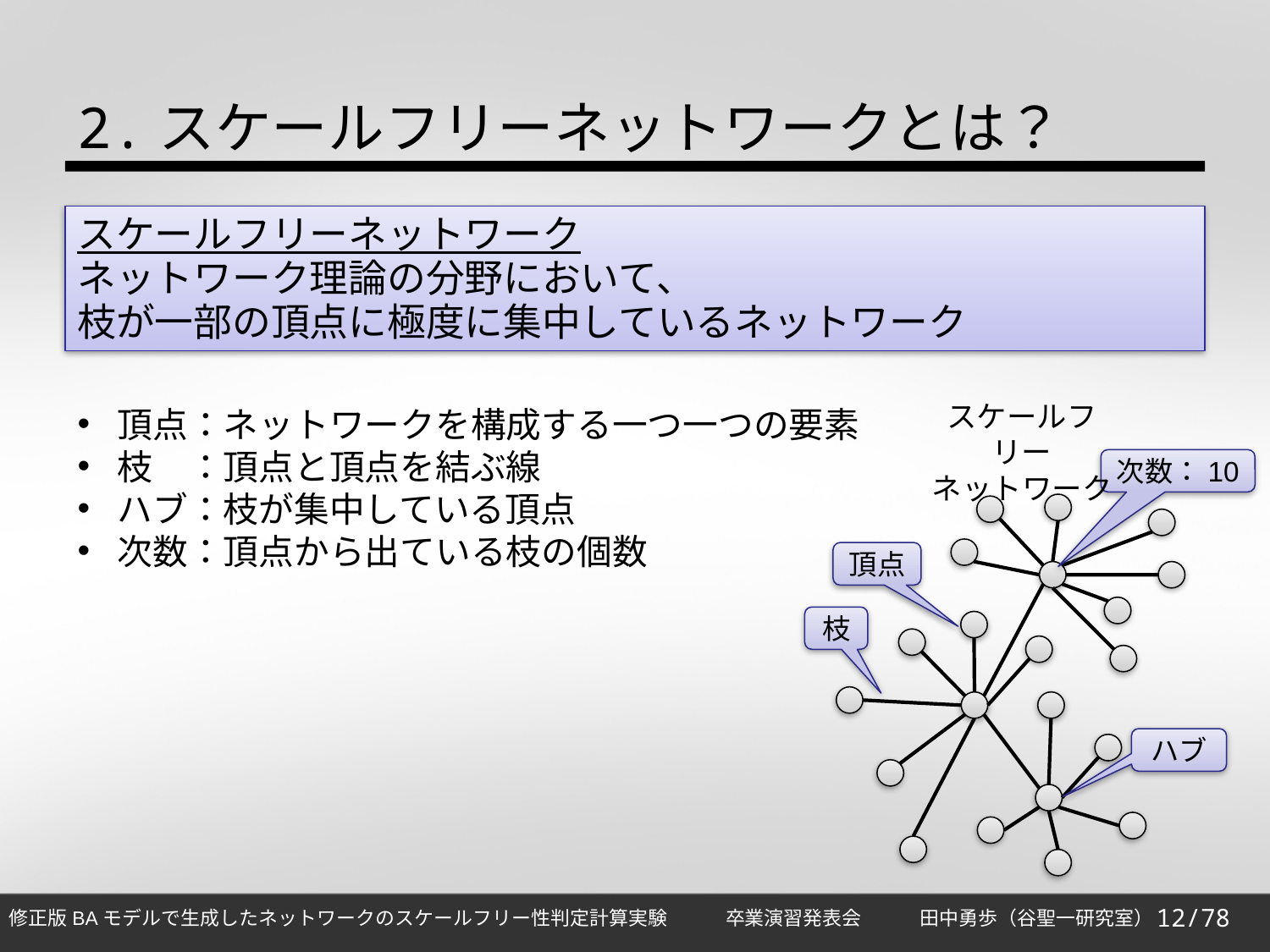

2.スケールフリーネットワークとは？
スケールフリーネットワーク
ネットワーク理論の分野において､
枝が一部の頂点に極度に集中しているネットワーク
スケールフリー
ネットワーク
次数：10

頂点

枝

ハブ

頂点：ネットワークを構成する一つ一つの要素
枝　：頂点と頂点を結ぶ線
ハブ：枝が集中している頂点
次数：頂点から出ている枝の個数
12/78
修正版BAモデルで生成したネットワークのスケールフリー性判定計算実験　　　卒業演習発表会　　　田中勇歩（谷聖一研究室）